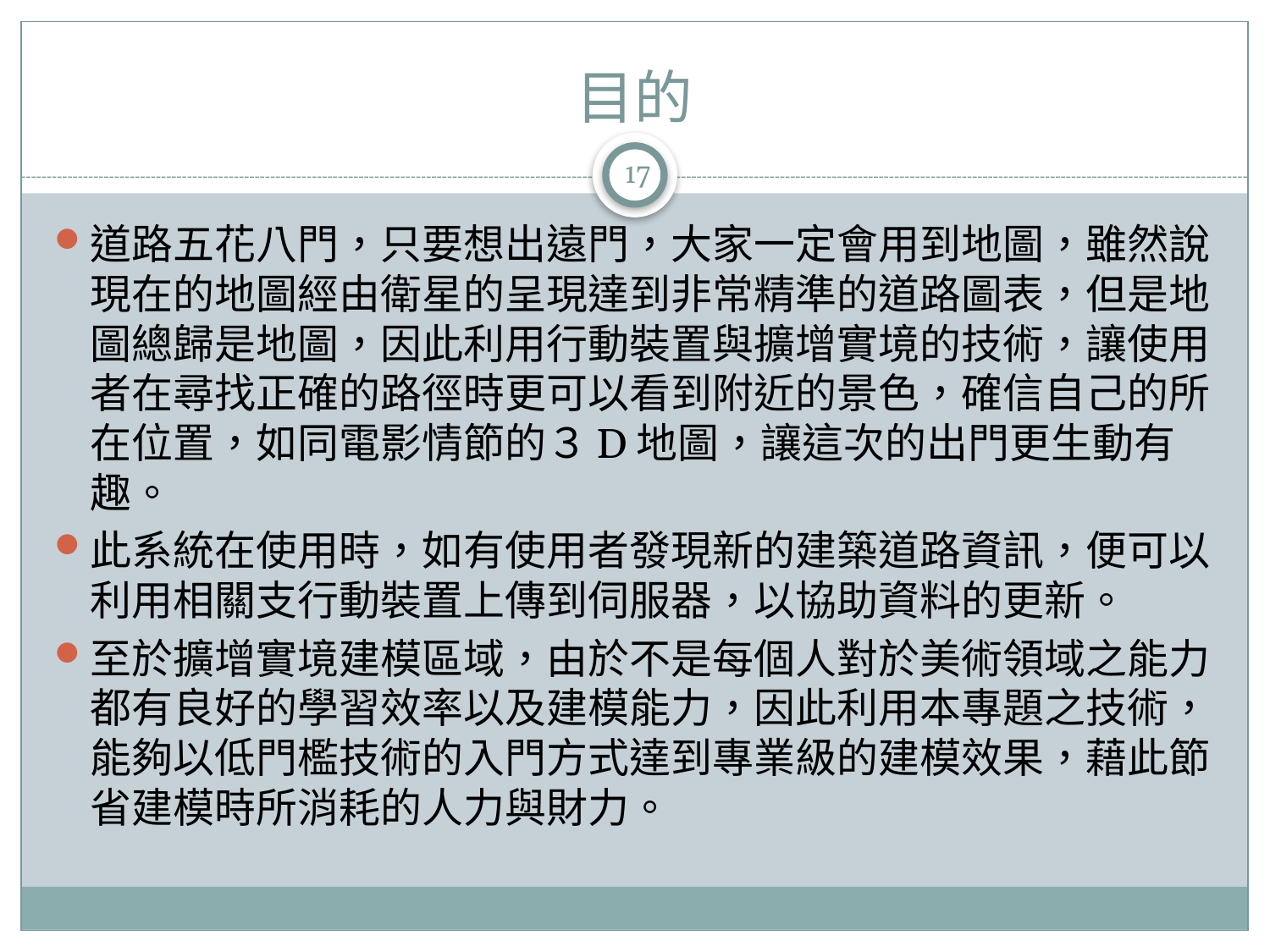

# 目的
17
道路五花八門，只要想出遠門，大家一定會用到地圖，雖然說現在的地圖經由衛星的呈現達到非常精準的道路圖表，但是地圖總歸是地圖，因此利用行動裝置與擴增實境的技術，讓使用者在尋找正確的路徑時更可以看到附近的景色，確信自己的所在位置，如同電影情節的３D地圖，讓這次的出門更生動有趣。
此系統在使用時，如有使用者發現新的建築道路資訊，便可以利用相關支行動裝置上傳到伺服器，以協助資料的更新。
至於擴增實境建模區域，由於不是每個人對於美術領域之能力都有良好的學習效率以及建模能力，因此利用本專題之技術，能夠以低門檻技術的入門方式達到專業級的建模效果，藉此節省建模時所消耗的人力與財力。